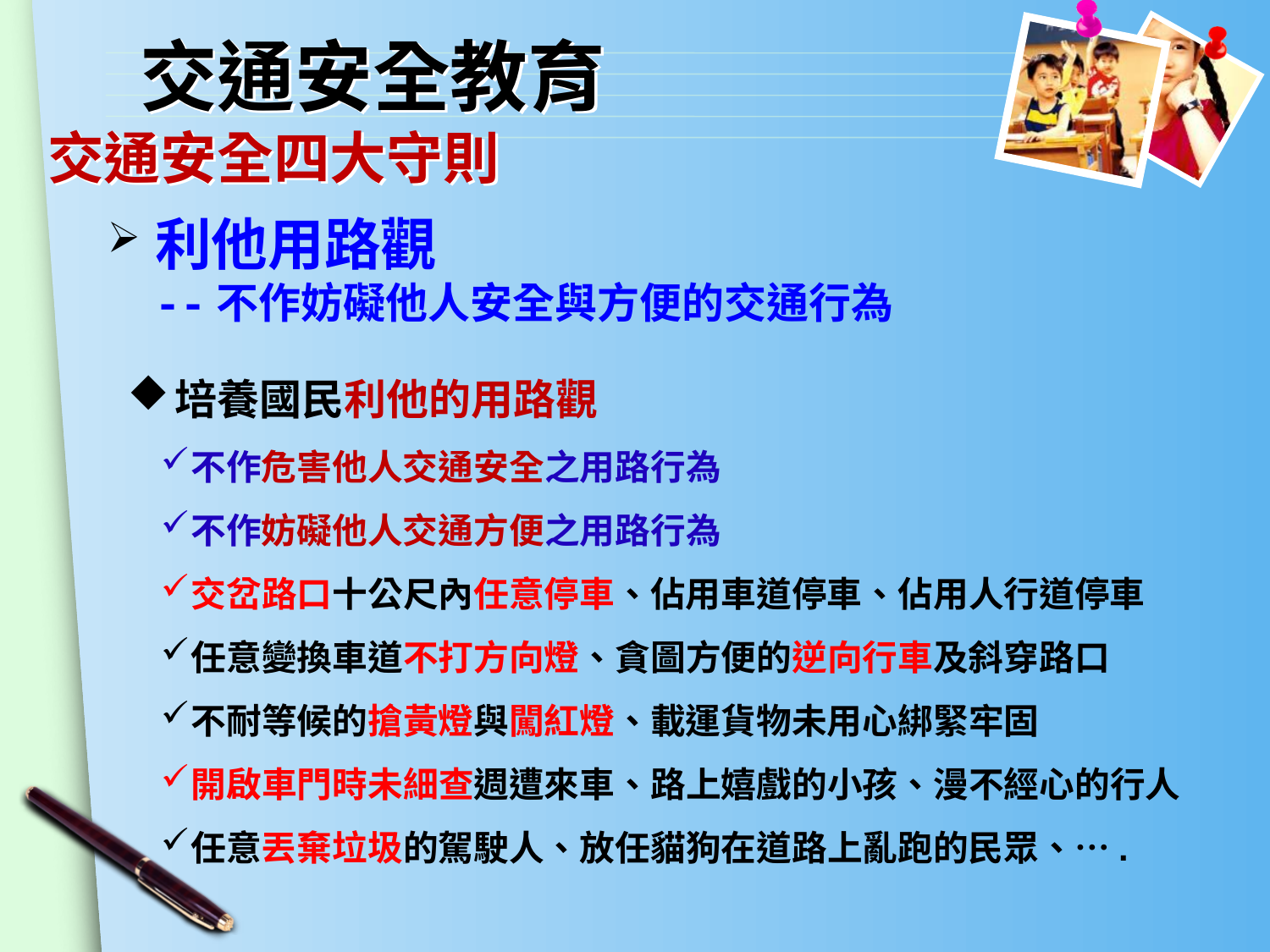

# 交通安全教育
交通安全四大守則
利他用路觀
--不作妨礙他人安全與方便的交通行為
培養國民利他的用路觀
不作危害他人交通安全之用路行為
不作妨礙他人交通方便之用路行為
交岔路口十公尺內任意停車、佔用車道停車、佔用人行道停車
任意變換車道不打方向燈、貪圖方便的逆向行車及斜穿路口
不耐等候的搶黃燈與闖紅燈、載運貨物未用心綁緊牢固
開啟車門時未細查週遭來車、路上嬉戲的小孩、漫不經心的行人
任意丟棄垃圾的駕駛人、放任貓狗在道路上亂跑的民眾、….